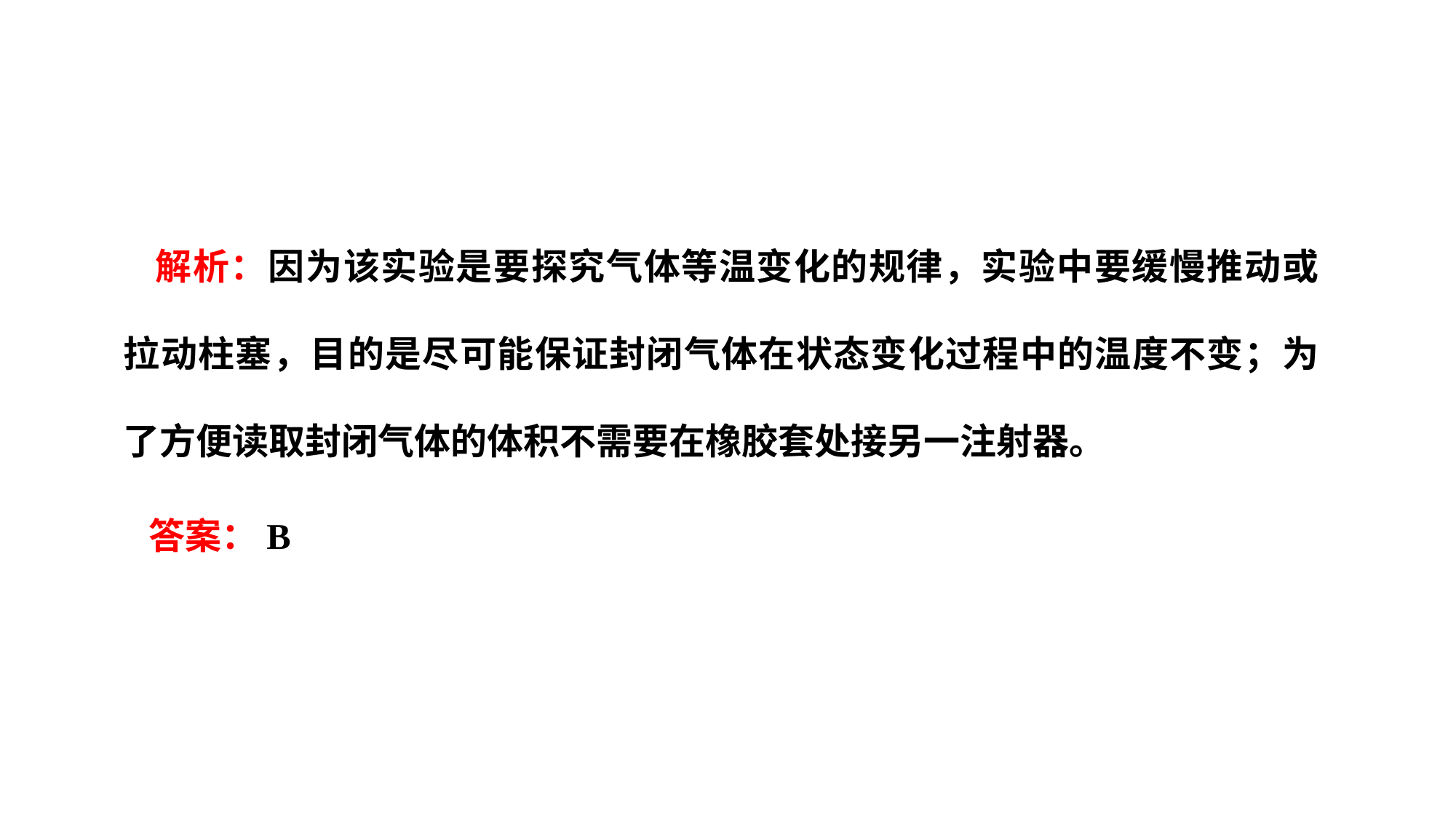

解析：因为该实验是要探究气体等温变化的规律，实验中要缓慢推动或拉动柱塞，目的是尽可能保证封闭气体在状态变化过程中的温度不变；为了方便读取封闭气体的体积不需要在橡胶套处接另一注射器。
  答案：B